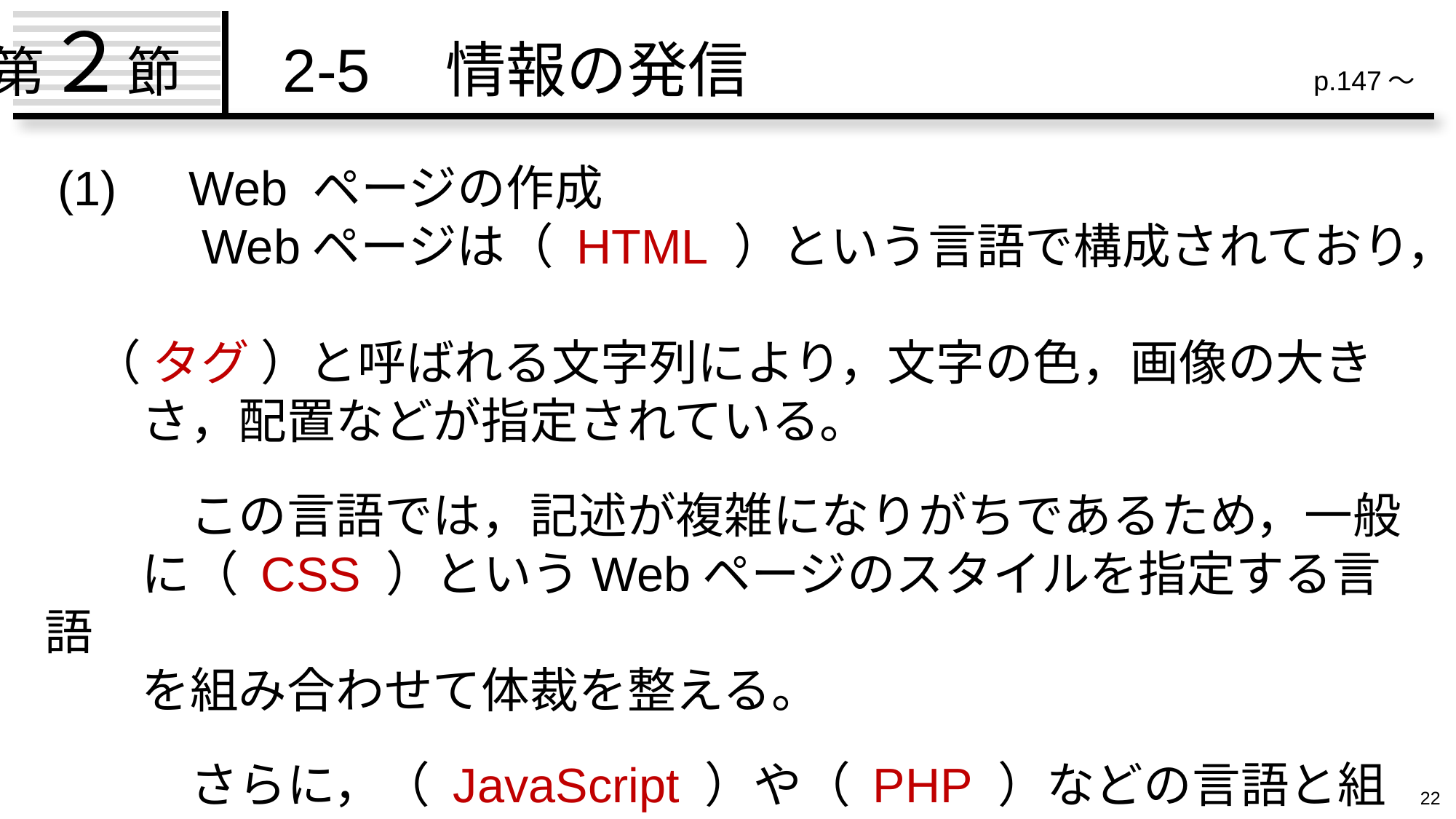

第２節　2-5　情報の発信
p.147～
 (1)　Web ページの作成
　　　Webページは（ HTML ）という言語で構成されており，
　（ タグ ）と呼ばれる文字列により，文字の色，画像の大き
　　さ，配置などが指定されている。

　　　この言語では，記述が複雑になりがちであるため，一般
　　に（ CSS ）というWebページのスタイルを指定する言語
　　を組み合わせて体裁を整える。

　　　さらに，（ JavaScript ）や（ PHP ）などの言語と組み
　　合わせるとWebページに動きを付けることが可能となる。
22